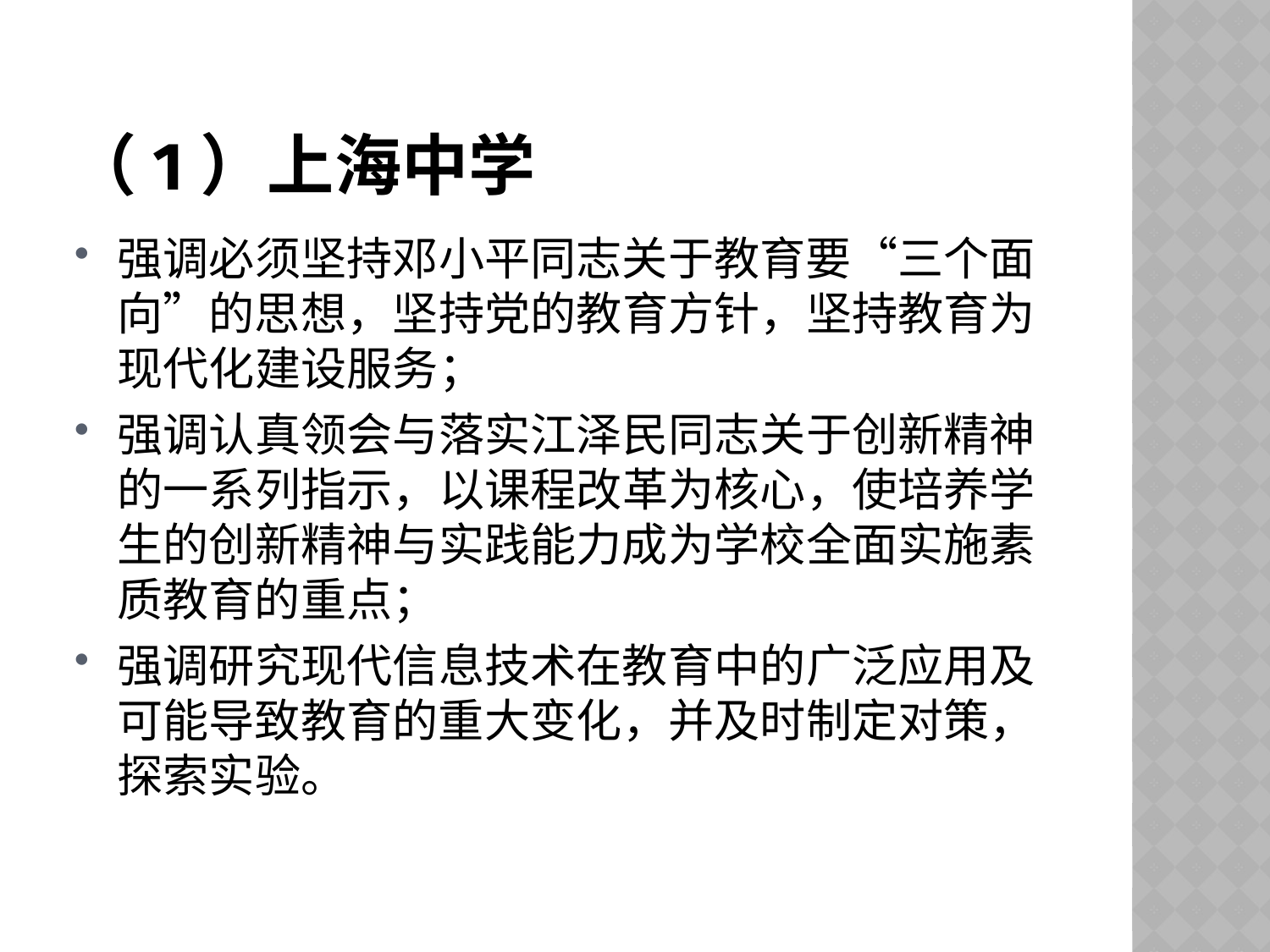

# （1）上海中学
强调必须坚持邓小平同志关于教育要“三个面向”的思想，坚持党的教育方针，坚持教育为现代化建设服务；
强调认真领会与落实江泽民同志关于创新精神的一系列指示，以课程改革为核心，使培养学生的创新精神与实践能力成为学校全面实施素质教育的重点；
强调研究现代信息技术在教育中的广泛应用及可能导致教育的重大变化，并及时制定对策，探索实验。